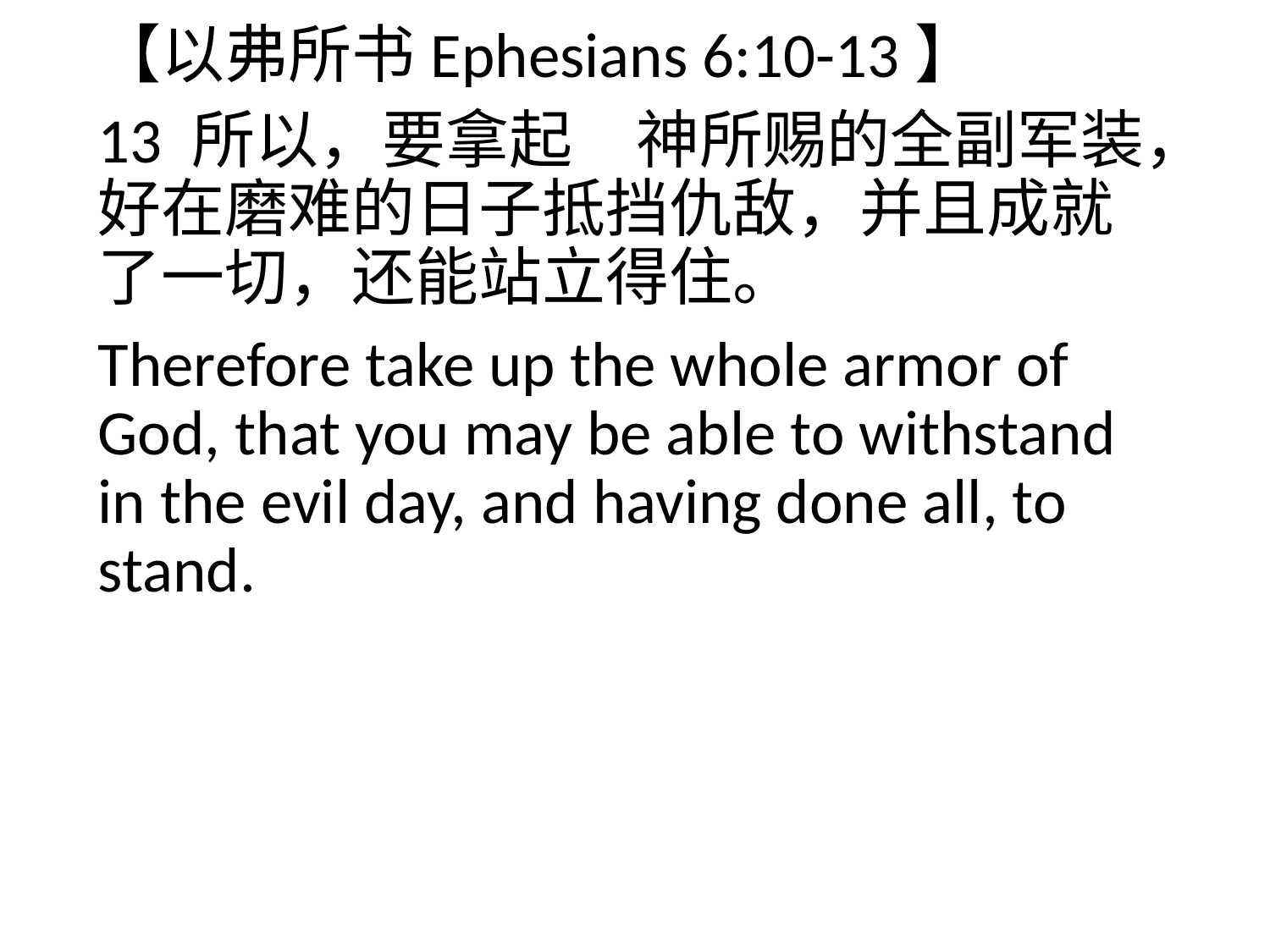

【以弗所书Ephesians 6:10-13】
13 所以，要拿起　神所赐的全副军装，好在磨难的日子抵挡仇敌，并且成就了一切，还能站立得住。
Therefore take up the whole armor of God, that you may be able to withstand in the evil day, and having done all, to stand.